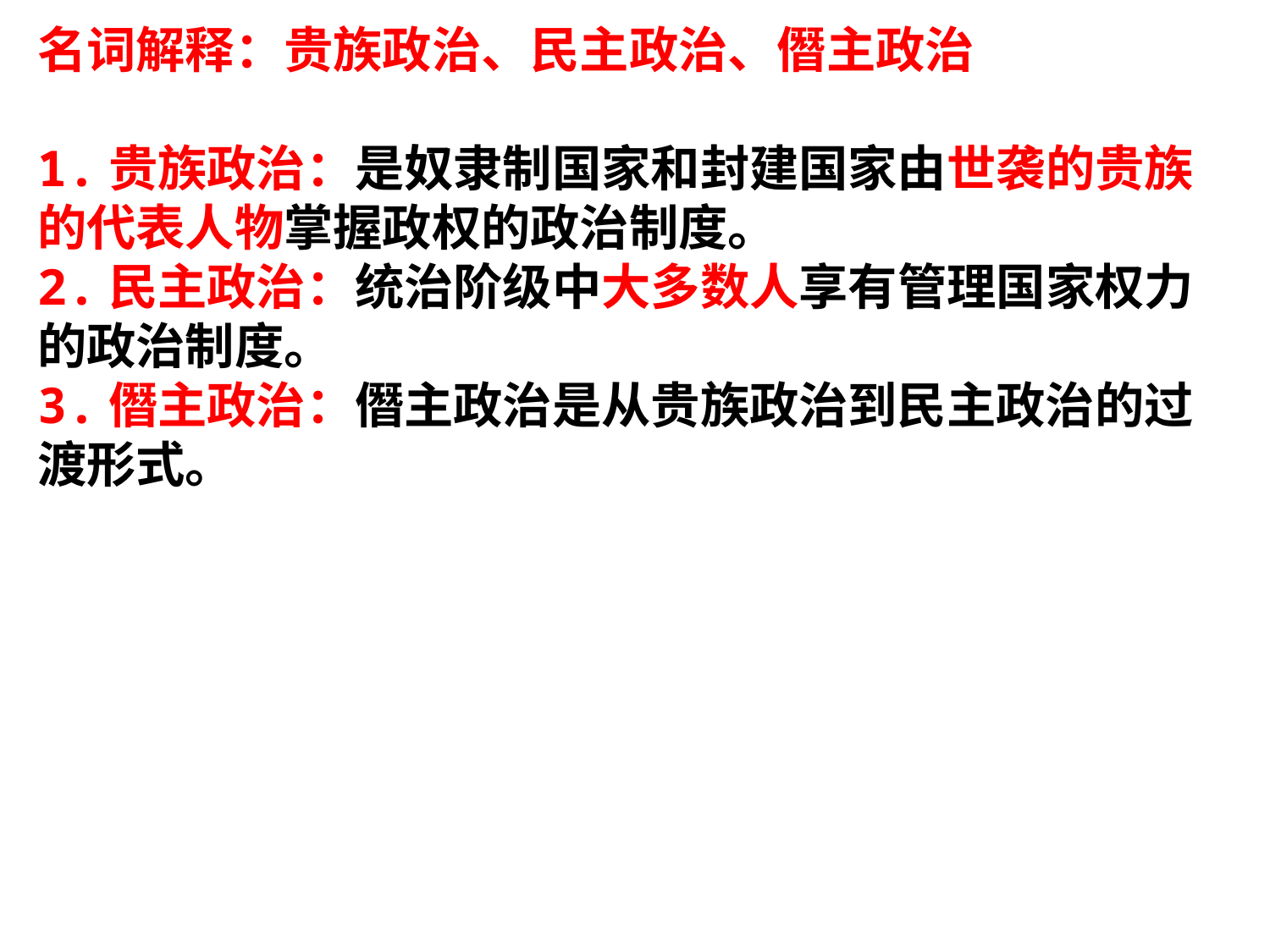

名词解释：贵族政治、民主政治、僭主政治

1.贵族政治：是奴隶制国家和封建国家由世袭的贵族的代表人物掌握政权的政治制度。
2.民主政治：统治阶级中大多数人享有管理国家权力的政治制度。
3.僭主政治：僭主政治是从贵族政治到民主政治的过渡形式。